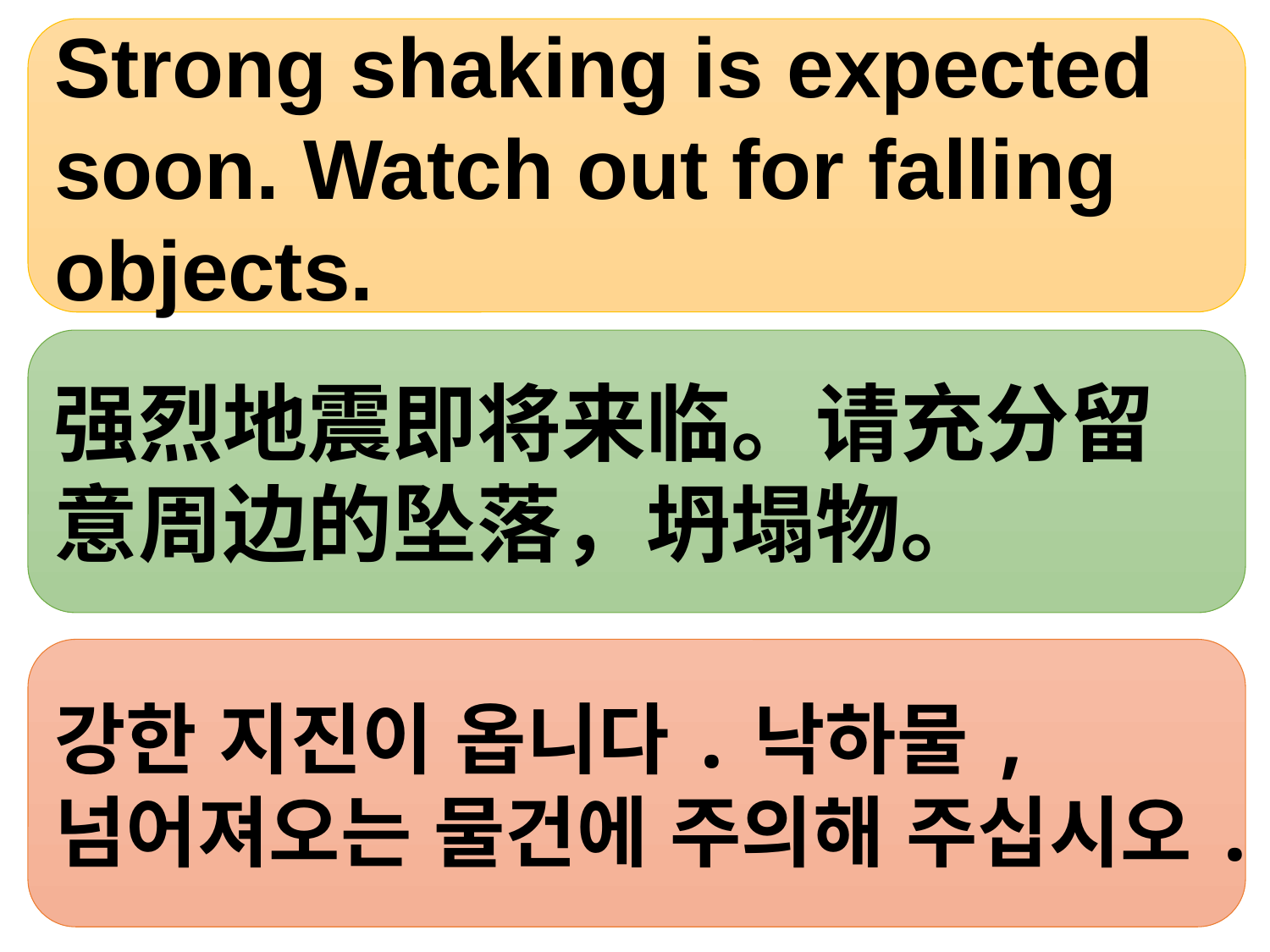

Strong shaking is expected soon. Watch out for falling objects.
强烈地震即将来临。请充分留意周边的坠落，坍塌物。
강한 지진이 옵니다.낙하물, 넘어져오는 물건에 주의해 주십시오.